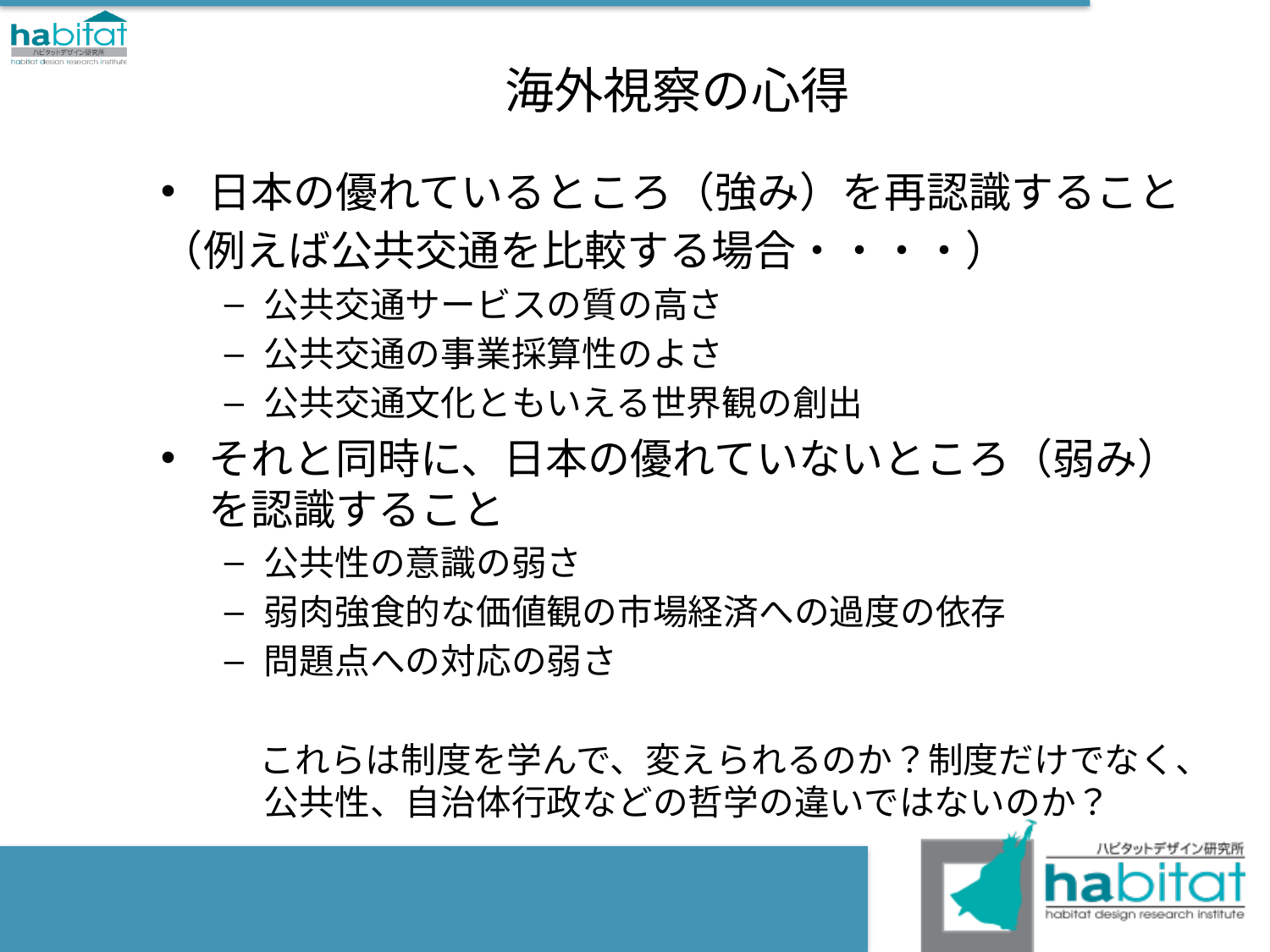

# 海外視察の心得
日本の優れているところ（強み）を再認識すること
（例えば公共交通を比較する場合・・・・）
公共交通サービスの質の高さ
公共交通の事業採算性のよさ
公共交通文化ともいえる世界観の創出
それと同時に、日本の優れていないところ（弱み）を認識すること
公共性の意識の弱さ
弱肉強食的な価値観の市場経済への過度の依存
問題点への対応の弱さ

　これらは制度を学んで、変えられるのか？制度だけでなく、公共性、自治体行政などの哲学の違いではないのか？